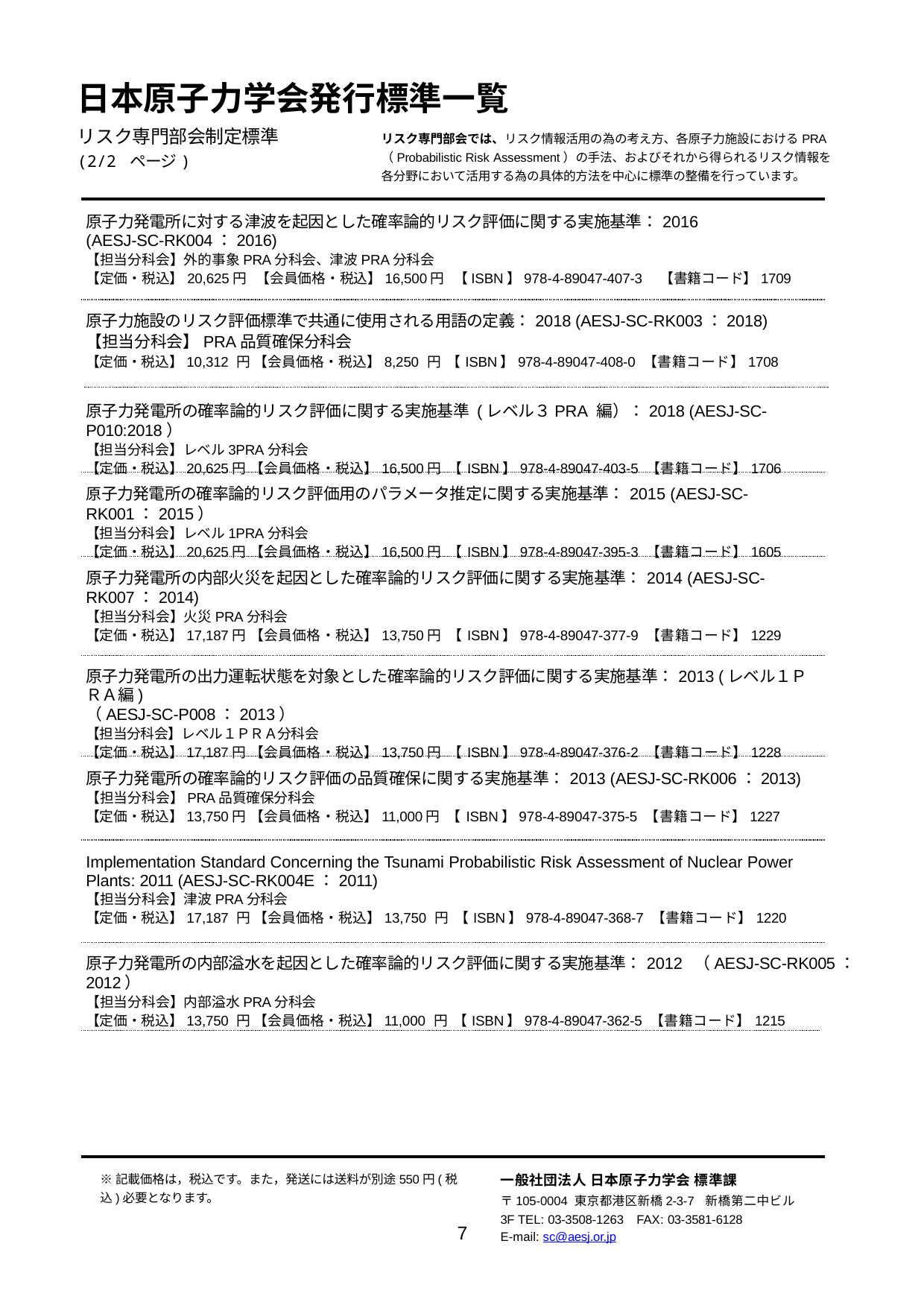

日本原子力学会発行標準一覧
リスク専門部会制定標準
(2/2 ページ)
リスク専門部会では、リスク情報活用の為の考え方、各原子力施設におけるPRA
（Probabilistic Risk Assessment）の手法、およびそれから得られるリスク情報を各分野において活用する為の具体的方法を中心に標準の整備を行っています。

原子力発電所に対する津波を起因とした確率論的リスク評価に関する実施基準：2016
(AESJ-SC-RK004：2016)
【担当分科会】外的事象PRA分科会、津波PRA分科会
【定価・税込】20,625円 【会員価格・税込】16,500円 【ISBN】978-4-89047-407-3　【書籍コード】1709

原子力施設のリスク評価標準で共通に使用される用語の定義：2018 (AESJ-SC-RK003：2018)
【担当分科会】PRA品質確保分科会
【定価・税込】10,312 円 【会員価格・税込】8,250 円 【ISBN】978-4-89047-408-0 【書籍コード】1708

原子力発電所の確率論的リスク評価に関する実施基準 (レベル３PRA 編）：2018 (AESJ-SC-P010:2018）
【担当分科会】レベル3PRA分科会
【定価・税込】20,625円 【会員価格・税込】16,500円 【ISBN】978-4-89047-403-5 【書籍コード】1706

原子力発電所の確率論的リスク評価用のパラメータ推定に関する実施基準：2015 (AESJ-SC-RK001：2015）
【担当分科会】レベル1PRA分科会
【定価・税込】20,625円 【会員価格・税込】16,500円 【ISBN】978-4-89047-395-3 【書籍コード】1605

原子力発電所の内部火災を起因とした確率論的リスク評価に関する実施基準：2014 (AESJ-SC-RK007：2014)
【担当分科会】火災PRA分科会
【定価・税込】17,187円 【会員価格・税込】13,750円 【ISBN】978-4-89047-377-9 【書籍コード】1229

原子力発電所の出力運転状態を対象とした確率論的リスク評価に関する実施基準：2013 (レベル１ＰＲＡ編)
（AESJ-SC-P008：2013）
【担当分科会】レベル１ＰＲＡ分科会
【定価・税込】17,187円 【会員価格・税込】13,750円 【ISBN】978-4-89047-376-2 【書籍コード】1228

原子力発電所の確率論的リスク評価の品質確保に関する実施基準：2013 (AESJ-SC-RK006：2013)
【担当分科会】PRA品質確保分科会
【定価・税込】13,750円 【会員価格・税込】11,000円 【ISBN】978-4-89047-375-5 【書籍コード】1227

Implementation Standard Concerning the Tsunami Probabilistic Risk Assessment of Nuclear Power
Plants: 2011 (AESJ-SC-RK004E：2011)
【担当分科会】津波PRA分科会
【定価・税込】17,187 円 【会員価格・税込】13,750 円 【ISBN】978-4-89047-368-7 【書籍コード】1220

原子力発電所の内部溢水を起因とした確率論的リスク評価に関する実施基準：2012 （AESJ-SC-RK005：2012）
【担当分科会】内部溢水PRA分科会
【定価・税込】13,750 円 【会員価格・税込】11,000 円 【ISBN】978-4-89047-362-5 【書籍コード】1215

※記載価格は，税込です。また，発送には送料が別途550円(税込)必要となります。
一般社団法人 日本原子力学会 標準課
〒105-0004 東京都港区新橋2-3-7  新橋第二中ビル3F TEL: 03-3508-1263  FAX: 03-3581-6128
E-mail: sc@aesj.or.jp
7